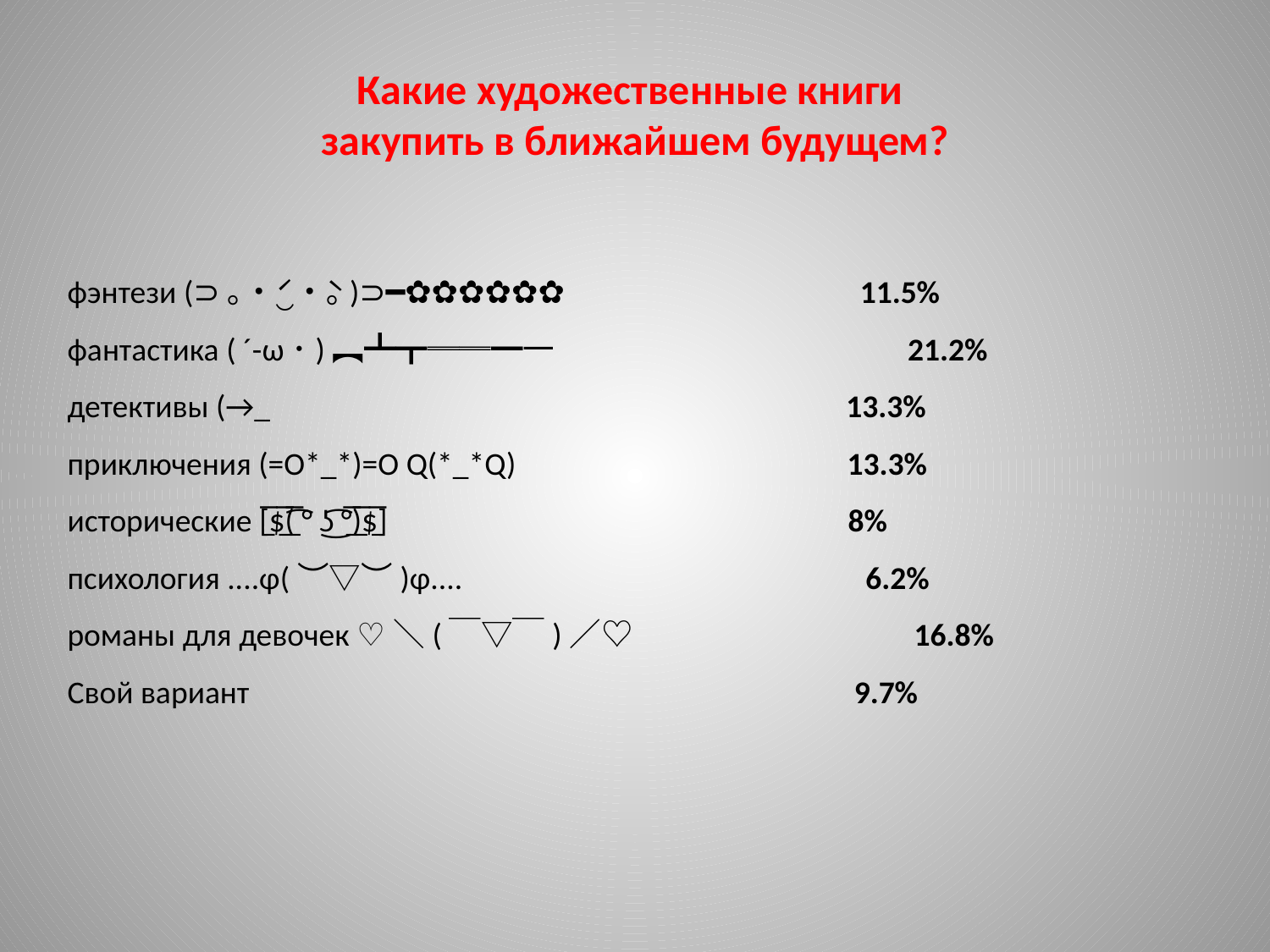

Какие художественные книги
закупить в ближайшем будущем?

фэнтези (⊃｡•́‿•̀｡)⊃━✿✿✿✿✿✿                                         11.5%
фантастика ( ´-ω･)︻┻┳══━一                                                21.2%
детективы (→_                                                                                13.3%
приключения (=O*_*)=O Q(*_*Q)                                              13.3%
исторические [̲̅$̲̅(̲̅ ͡° ͜ʖ ͡°̲̅)̲̅$̲̅]                                                                8%
психология ....φ(︶▽︶)φ....                                                        6.2%
романы для девочек ♡＼(￣▽￣)／♡                                      16.8%
Свой вариант                                                                                    9.7%